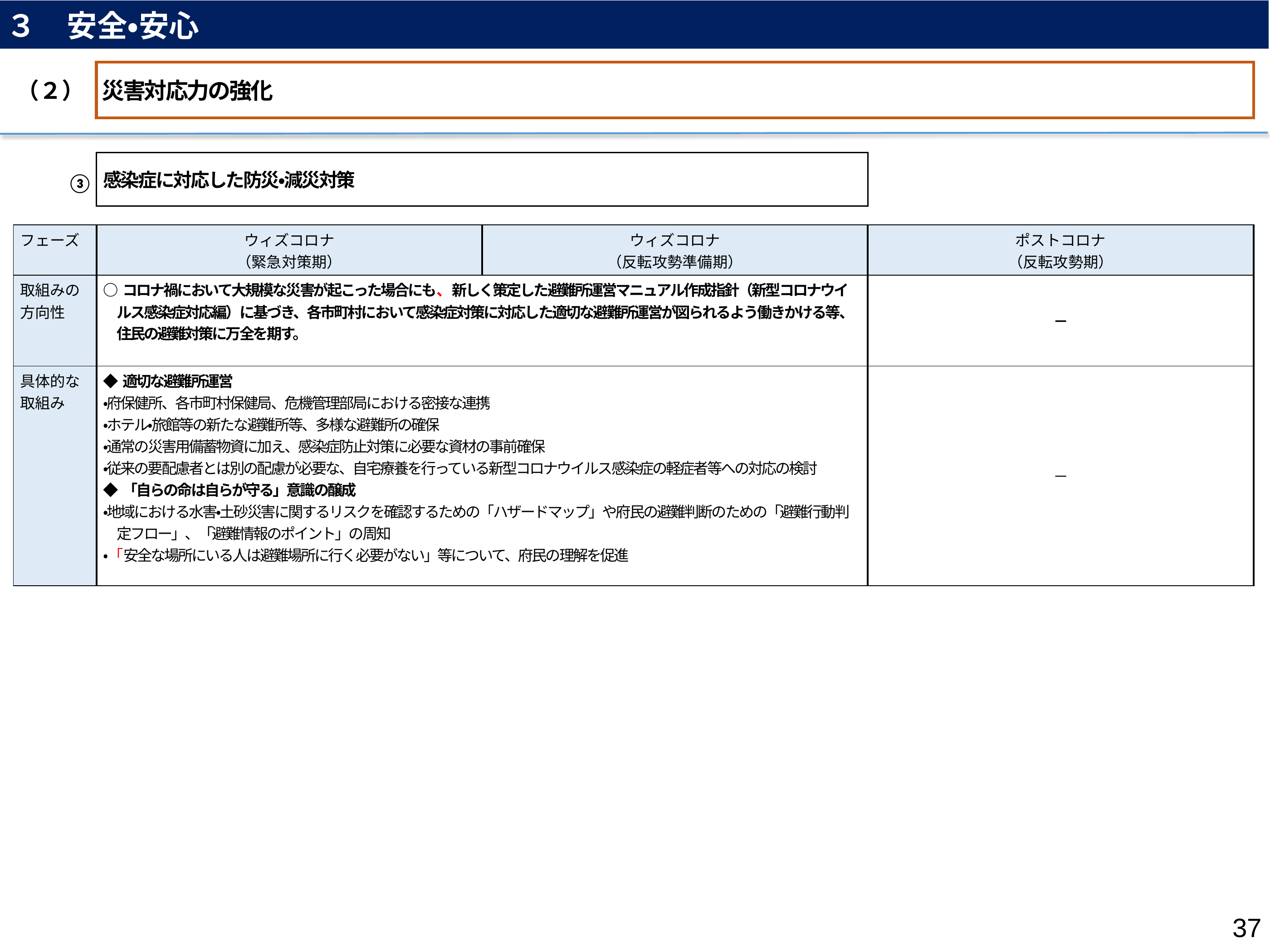

３　安全・安心
（２）
災害対応力の強化
感染症に対応した防災・減災対策
③
| フェーズ | ウィズコロナ （緊急対策期） | ウィズコロナ （反転攻勢準備期） | ポストコロナ （反転攻勢期） |
| --- | --- | --- | --- |
| 取組みの 方向性 | ○コロナ禍において大規模な災害が起こった場合にも、新しく策定した避難所運営マニュアル作成指針（新型コロナウイルス感染症対応編）に基づき、各市町村において感染症対策に対応した適切な避難所運営が図られるよう働きかける等、住民の避難対策に万全を期す。 |  | － |
| 具体的な 取組み | ◆適切な避難所運営 ・府保健所、各市町村保健局、危機管理部局における密接な連携 ・ホテル・旅館等の新たな避難所等、多様な避難所の確保 ・通常の災害用備蓄物資に加え、感染症防止対策に必要な資材の事前確保 ・従来の要配慮者とは別の配慮が必要な、自宅療養を行っている新型コロナウイルス感染症の軽症者等への対応の検討 ◆「自らの命は自らが守る」意識の醸成 ・地域における水害・土砂災害に関するリスクを確認するための「ハザードマップ」や府民の避難判断のための「避難行動判定フロー」、「避難情報のポイント」の周知 ・「安全な場所にいる人は避難場所に行く必要がない」等について、府民の理解を促進 |  | － |
37